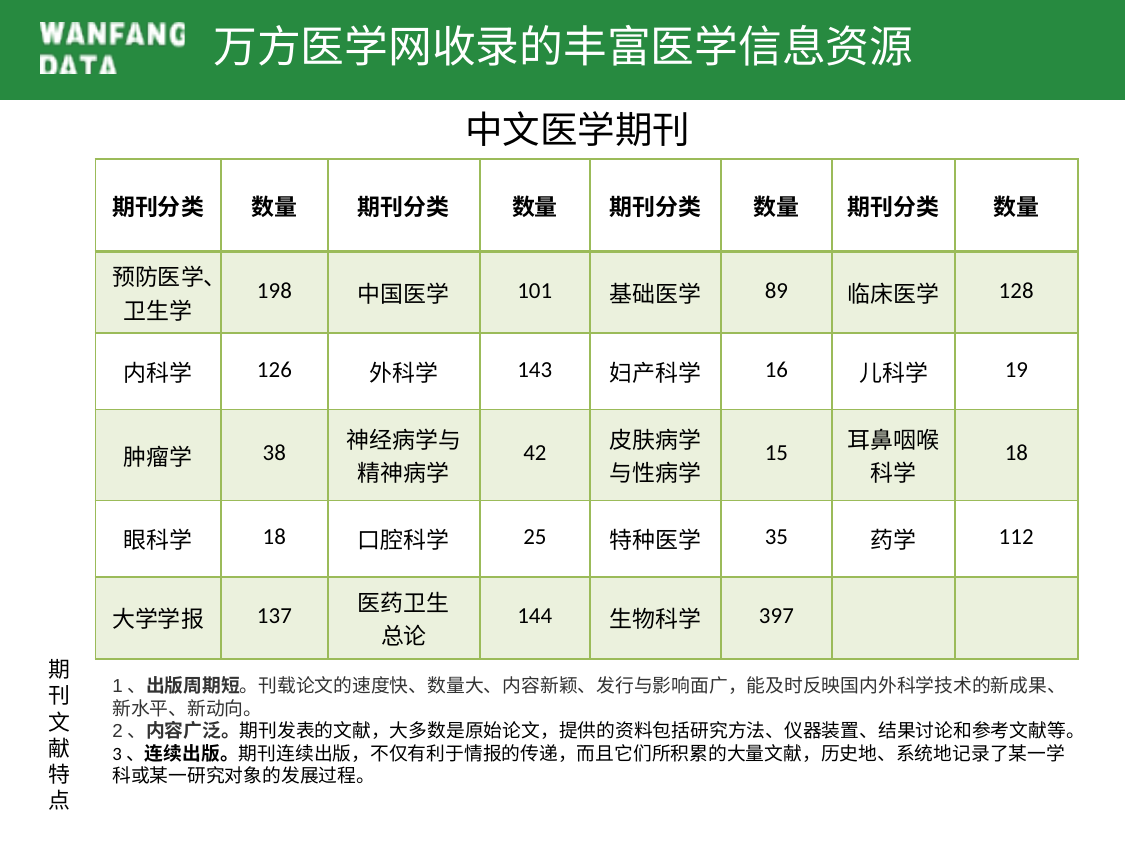

万方医学网收录的丰富医学信息资源
中文医学期刊
| 期刊分类 | 数量 | 期刊分类 | 数量 | 期刊分类 | 数量 | 期刊分类 | 数量 |
| --- | --- | --- | --- | --- | --- | --- | --- |
| 预防医学、卫生学 | 198 | 中国医学 | 101 | 基础医学 | 89 | 临床医学 | 128 |
| 内科学 | 126 | 外科学 | 143 | 妇产科学 | 16 | 儿科学 | 19 |
| 肿瘤学 | 38 | 神经病学与精神病学 | 42 | 皮肤病学与性病学 | 15 | 耳鼻咽喉科学 | 18 |
| 眼科学 | 18 | 口腔科学 | 25 | 特种医学 | 35 | 药学 | 112 |
| 大学学报 | 137 | 医药卫生 总论 | 144 | 生物科学 | 397 |  |  |
期刊文献特点
1、出版周期短。刊载论文的速度快、数量大、内容新颖、发行与影响面广，能及时反映国内外科学技术的新成果、新水平、新动向。
2、内容广泛。期刊发表的文献，大多数是原始论文，提供的资料包括研究方法、仪器装置、结果讨论和参考文献等。
3、连续出版。期刊连续出版，不仅有利于情报的传递，而且它们所积累的大量文献，历史地、系统地记录了某一学科或某一研究对象的发展过程。